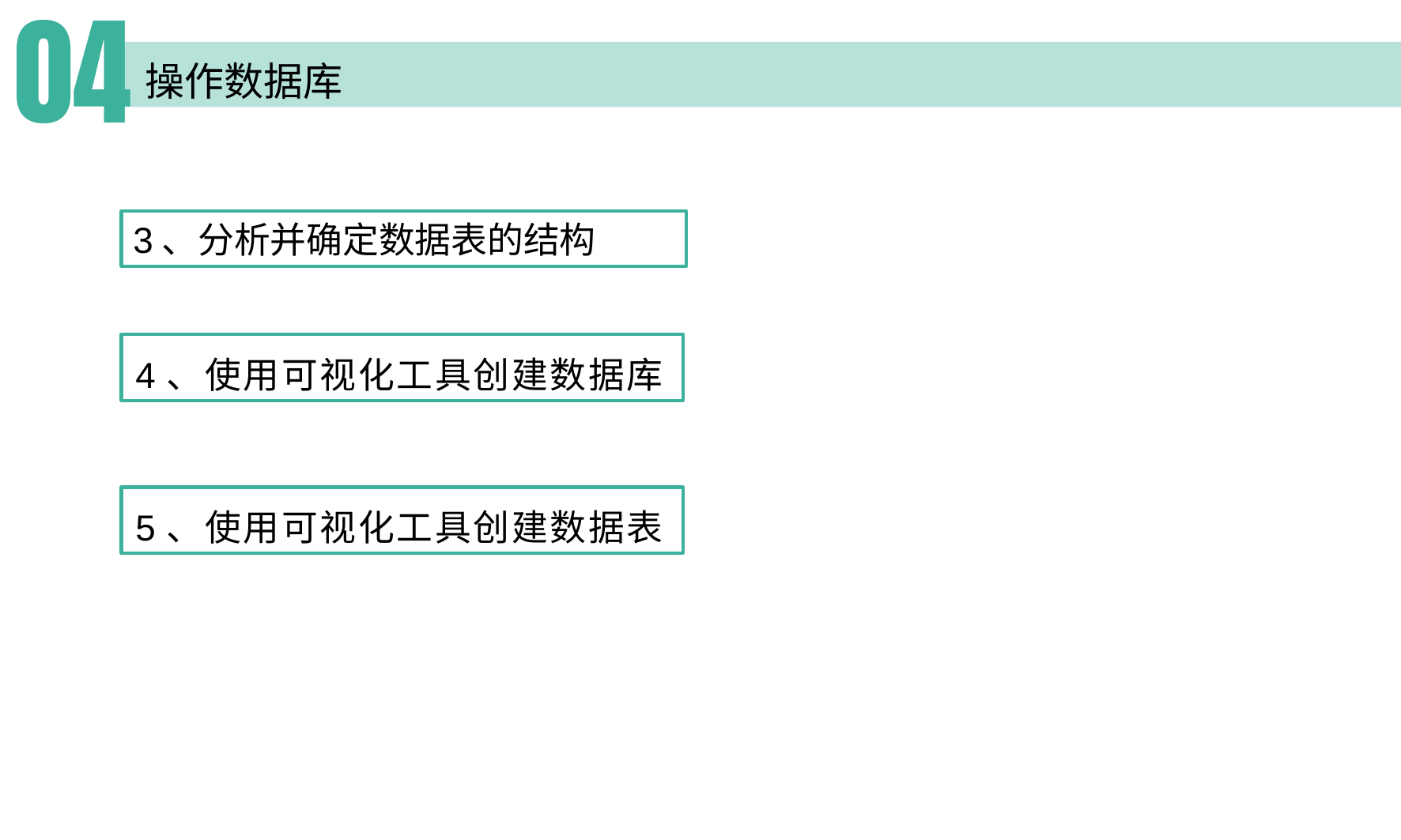

04

操作数据库
3、分析并确定数据表的结构
4、使用可视化工具创建数据库
5、使用可视化工具创建数据表